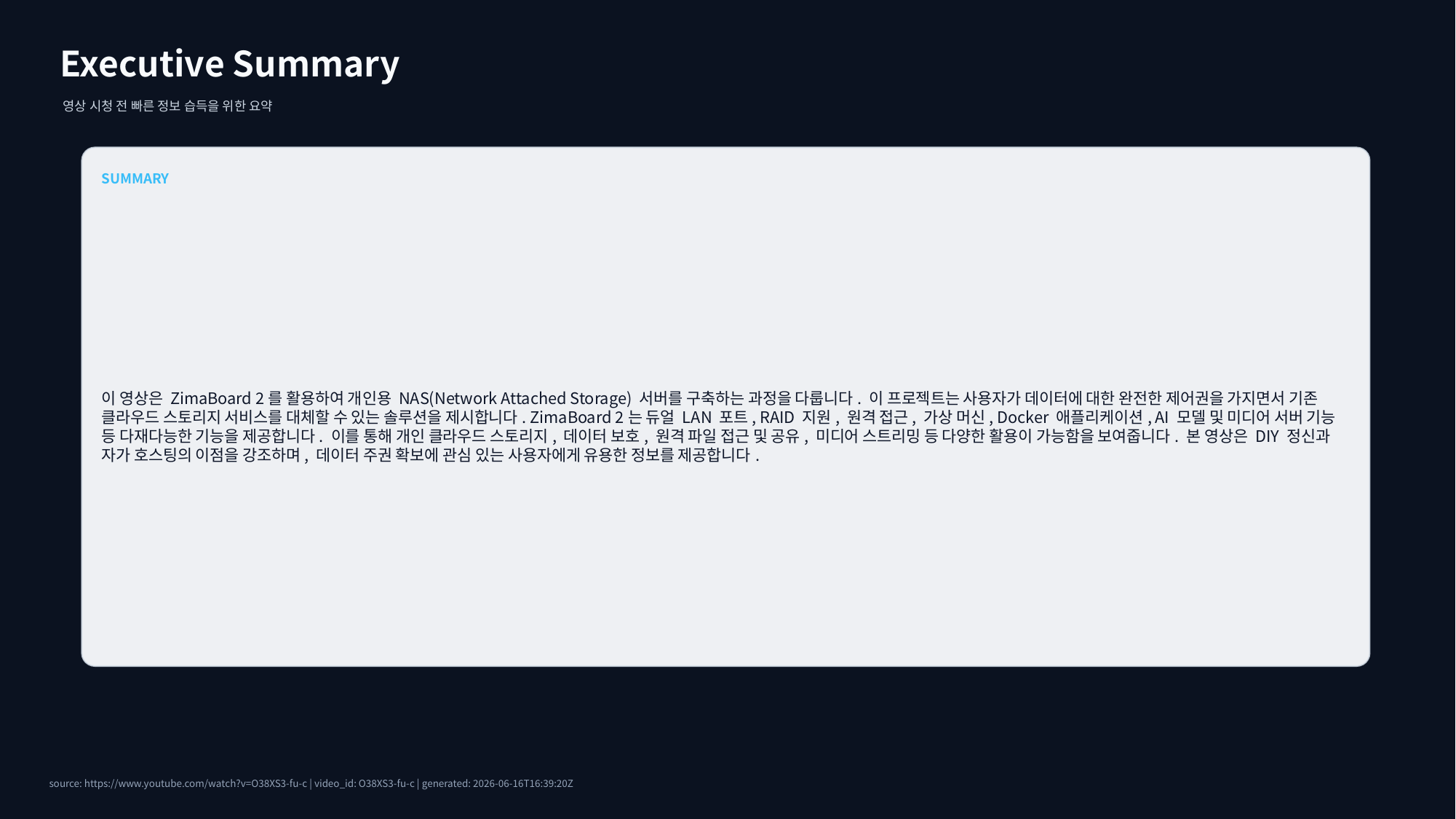

Executive Summary
영상 시청 전 빠른 정보 습득을 위한 요약

SUMMARY
이 영상은 ZimaBoard 2를 활용하여 개인용 NAS(Network Attached Storage) 서버를 구축하는 과정을 다룹니다. 이 프로젝트는 사용자가 데이터에 대한 완전한 제어권을 가지면서 기존 클라우드 스토리지 서비스를 대체할 수 있는 솔루션을 제시합니다. ZimaBoard 2는 듀얼 LAN 포트, RAID 지원, 원격 접근, 가상 머신, Docker 애플리케이션, AI 모델 및 미디어 서버 기능 등 다재다능한 기능을 제공합니다. 이를 통해 개인 클라우드 스토리지, 데이터 보호, 원격 파일 접근 및 공유, 미디어 스트리밍 등 다양한 활용이 가능함을 보여줍니다. 본 영상은 DIY 정신과 자가 호스팅의 이점을 강조하며, 데이터 주권 확보에 관심 있는 사용자에게 유용한 정보를 제공합니다.
source: https://www.youtube.com/watch?v=O38XS3-fu-c | video_id: O38XS3-fu-c | generated: 2026-06-16T16:39:20Z